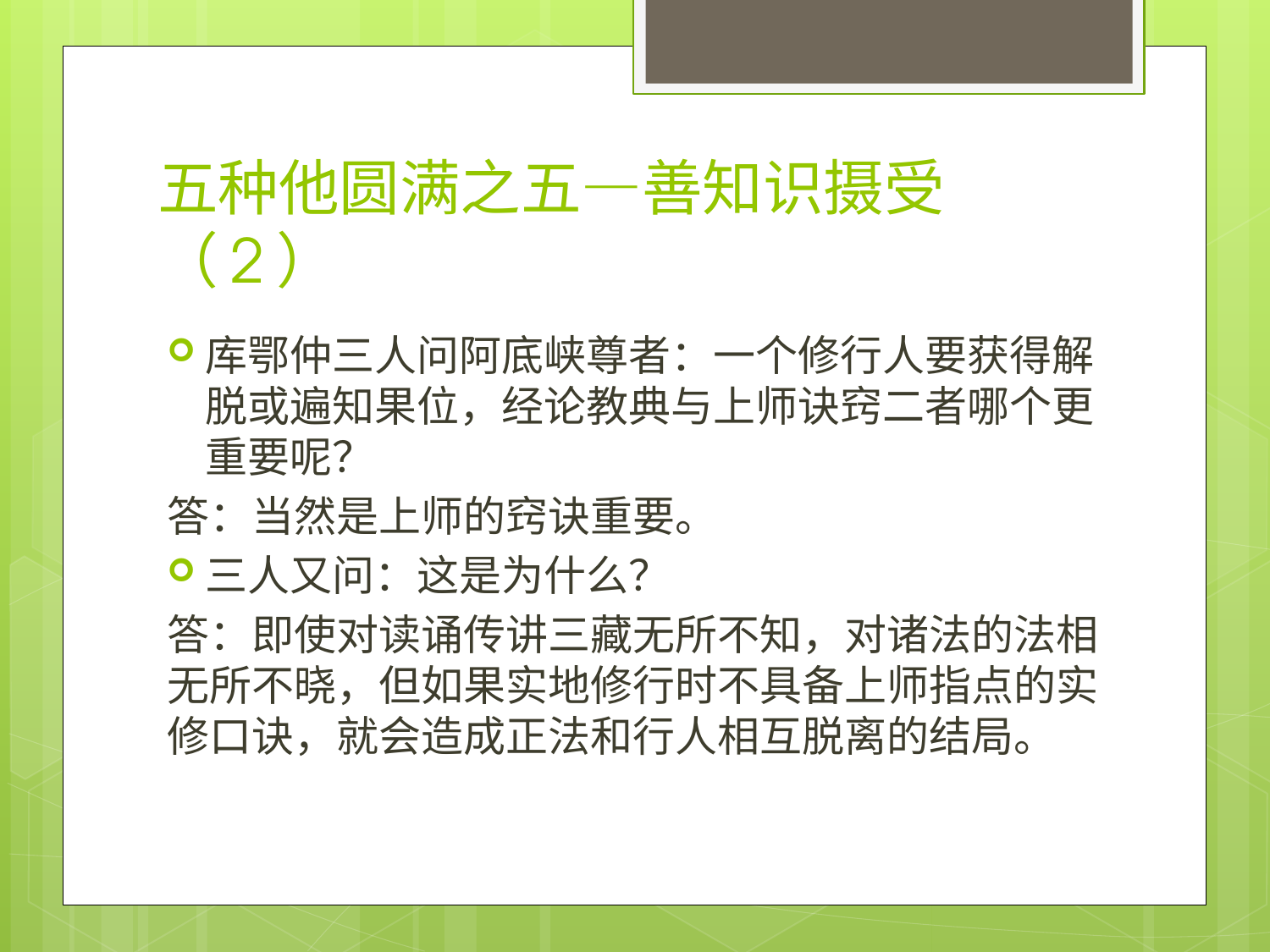

# 五种他圆满之五—善知识摄受（2）
库鄂仲三人问阿底峡尊者：一个修行人要获得解脱或遍知果位，经论教典与上师诀窍二者哪个更重要呢？
答：当然是上师的窍诀重要。
三人又问：这是为什么？
答：即使对读诵传讲三藏无所不知，对诸法的法相无所不晓，但如果实地修行时不具备上师指点的实修口诀，就会造成正法和行人相互脱离的结局。